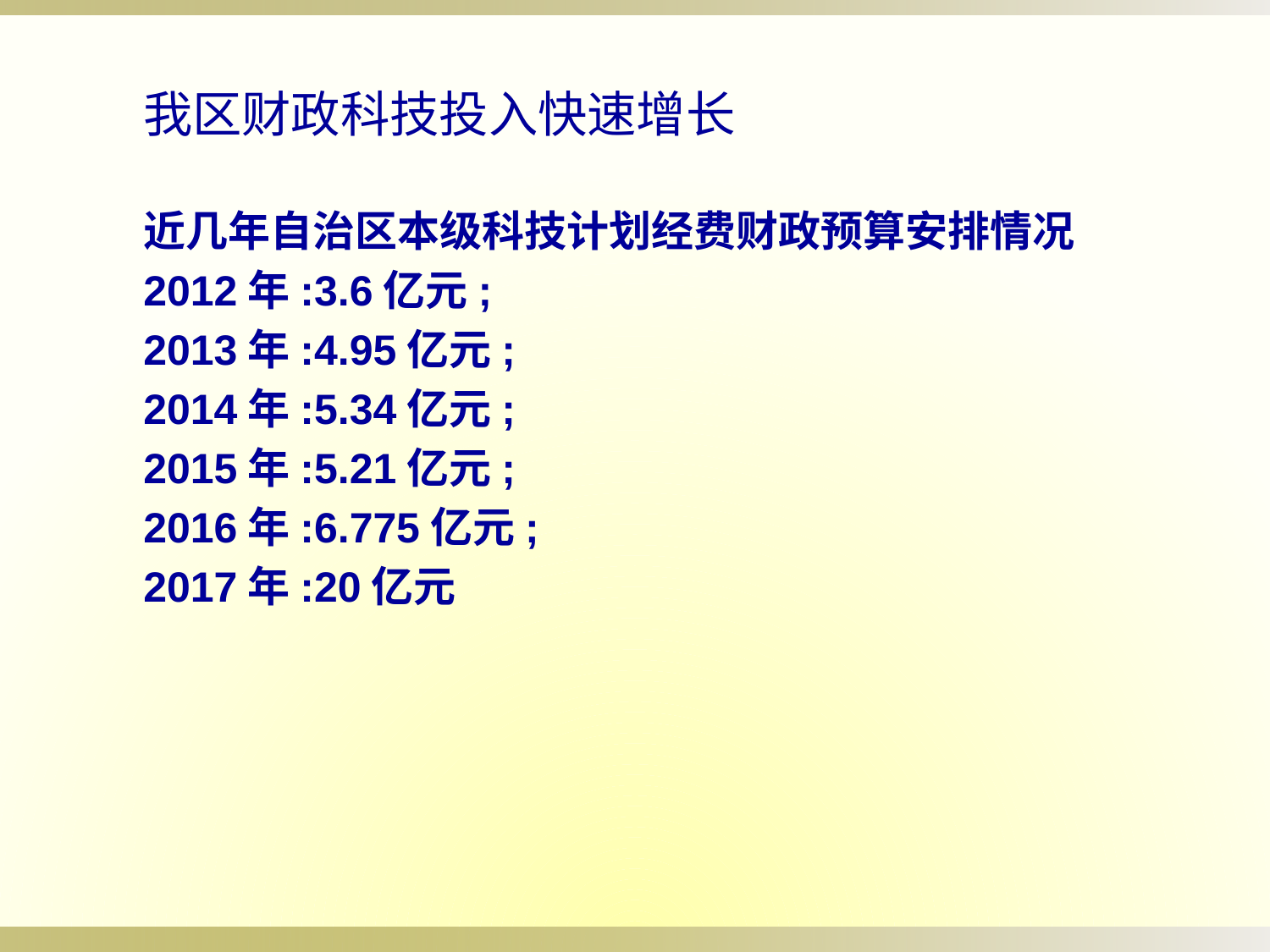

我区财政科技投入快速增长
近几年自治区本级科技计划经费财政预算安排情况
2012年:3.6亿元;
2013年:4.95亿元;
2014年:5.34亿元;
2015年:5.21亿元;
2016年:6.775亿元;
2017年:20亿元